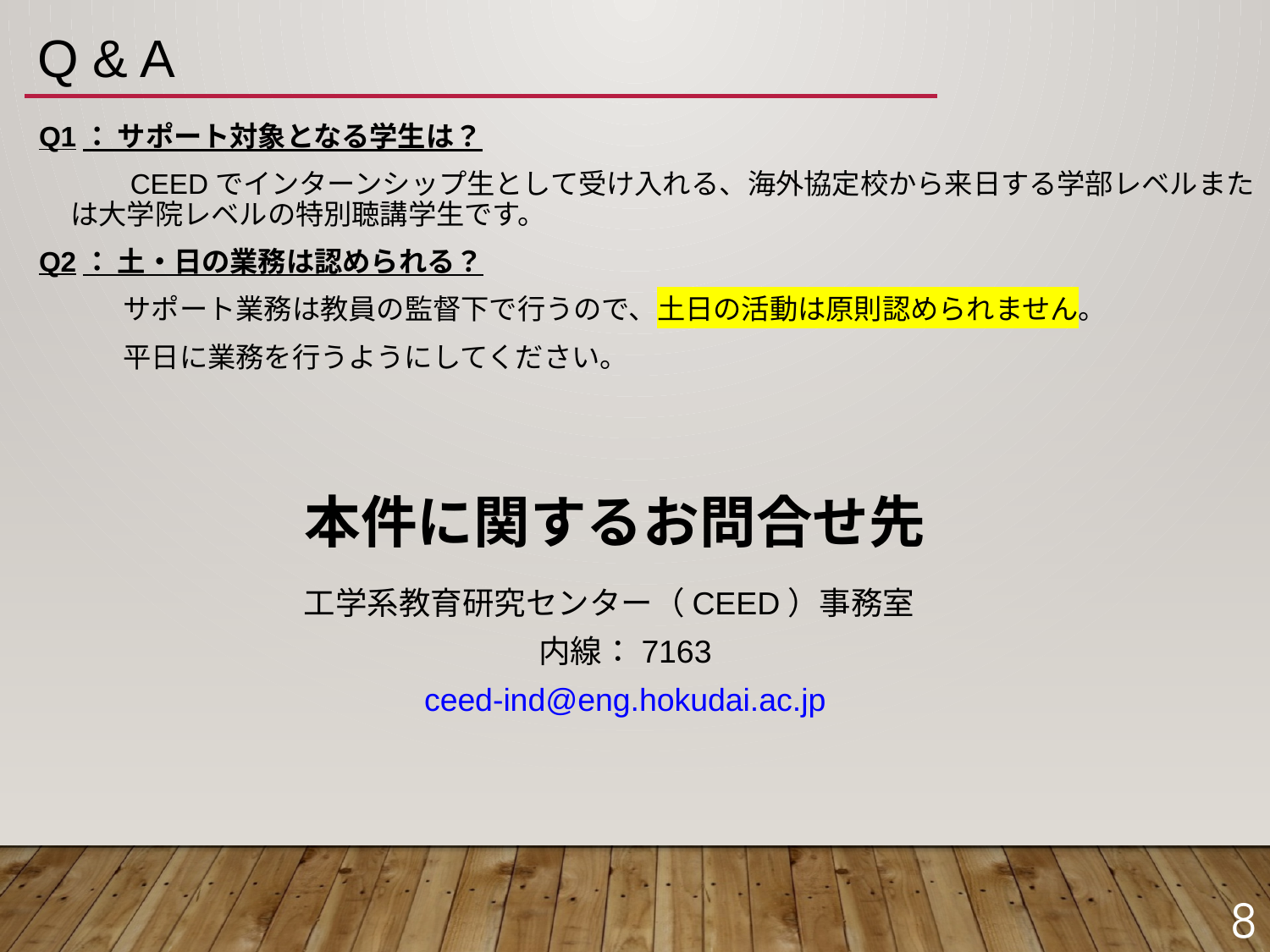

# Q & A
Q1： サポート対象となる学生は？
　　　CEEDでインターンシップ生として受け入れる、海外協定校から来日する学部レベルまたは大学院レベルの特別聴講学生です。
Q2： 土・日の業務は認められる？
　　　サポート業務は教員の監督下で行うので、土日の活動は原則認められません。
　　　平日に業務を行うようにしてください。
本件に関するお問合せ先

工学系教育研究センター（CEED）事務室
内線：7163
ceed-ind@eng.hokudai.ac.jp
8